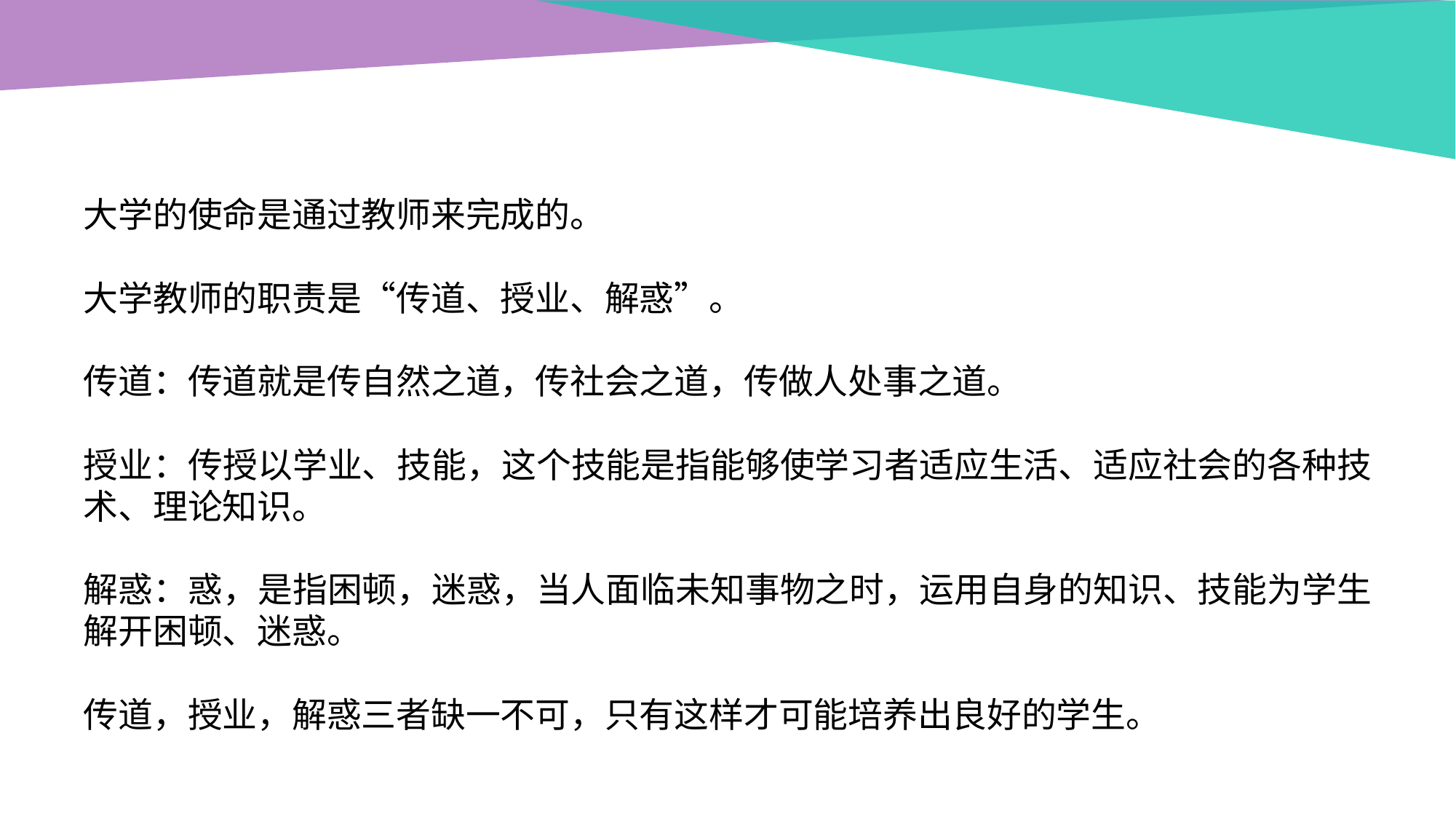

大学的使命是通过教师来完成的。

大学教师的职责是“传道、授业、解惑”。

传道：传道就是传自然之道，传社会之道，传做人处事之道。

授业：传授以学业、技能，这个技能是指能够使学习者适应生活、适应社会的各种技术、理论知识。

解惑：惑，是指困顿，迷惑，当人面临未知事物之时，运用自身的知识、技能为学生解开困顿、迷惑。

传道，授业，解惑三者缺一不可，只有这样才可能培养出良好的学生。